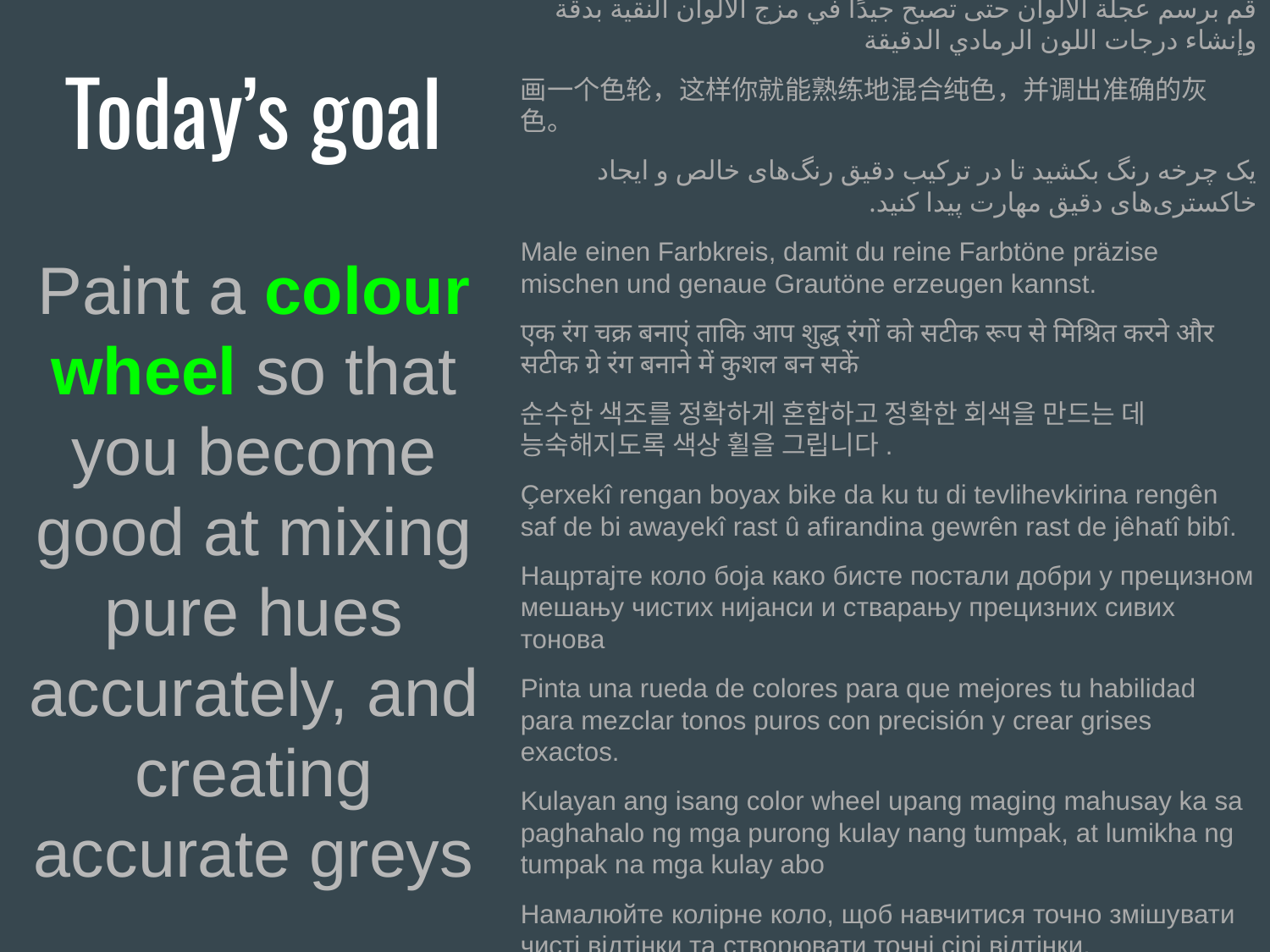

Today’s goal

Paint a colour wheel so that you become good at mixing pure hues accurately, and creating accurate greys
قم برسم عجلة الألوان حتى تصبح جيدًا في مزج الألوان النقية بدقة وإنشاء درجات اللون الرمادي الدقيقة
画一个色轮，这样你就能熟练地混合纯色，并调出准确的灰色。
یک چرخه رنگ بکشید تا در ترکیب دقیق رنگ‌های خالص و ایجاد خاکستری‌های دقیق مهارت پیدا کنید.
Male einen Farbkreis, damit du reine Farbtöne präzise mischen und genaue Grautöne erzeugen kannst.
एक रंग चक्र बनाएं ताकि आप शुद्ध रंगों को सटीक रूप से मिश्रित करने और सटीक ग्रे रंग बनाने में कुशल बन सकें
순수한 색조를 정확하게 혼합하고 정확한 회색을 만드는 데 능숙해지도록 색상 휠을 그립니다.
Çerxekî rengan boyax bike da ku tu di tevlihevkirina rengên saf de bi awayekî rast û afirandina gewrên rast de jêhatî bibî.
Нацртајте коло боја како бисте постали добри у прецизном мешању чистих нијанси и стварању прецизних сивих тонова
Pinta una rueda de colores para que mejores tu habilidad para mezclar tonos puros con precisión y crear grises exactos.
Kulayan ang isang color wheel upang maging mahusay ka sa paghahalo ng mga purong kulay nang tumpak, at lumikha ng tumpak na mga kulay abo
Намалюйте колірне коло, щоб навчитися точно змішувати чисті відтінки та створювати точні сірі відтінки.